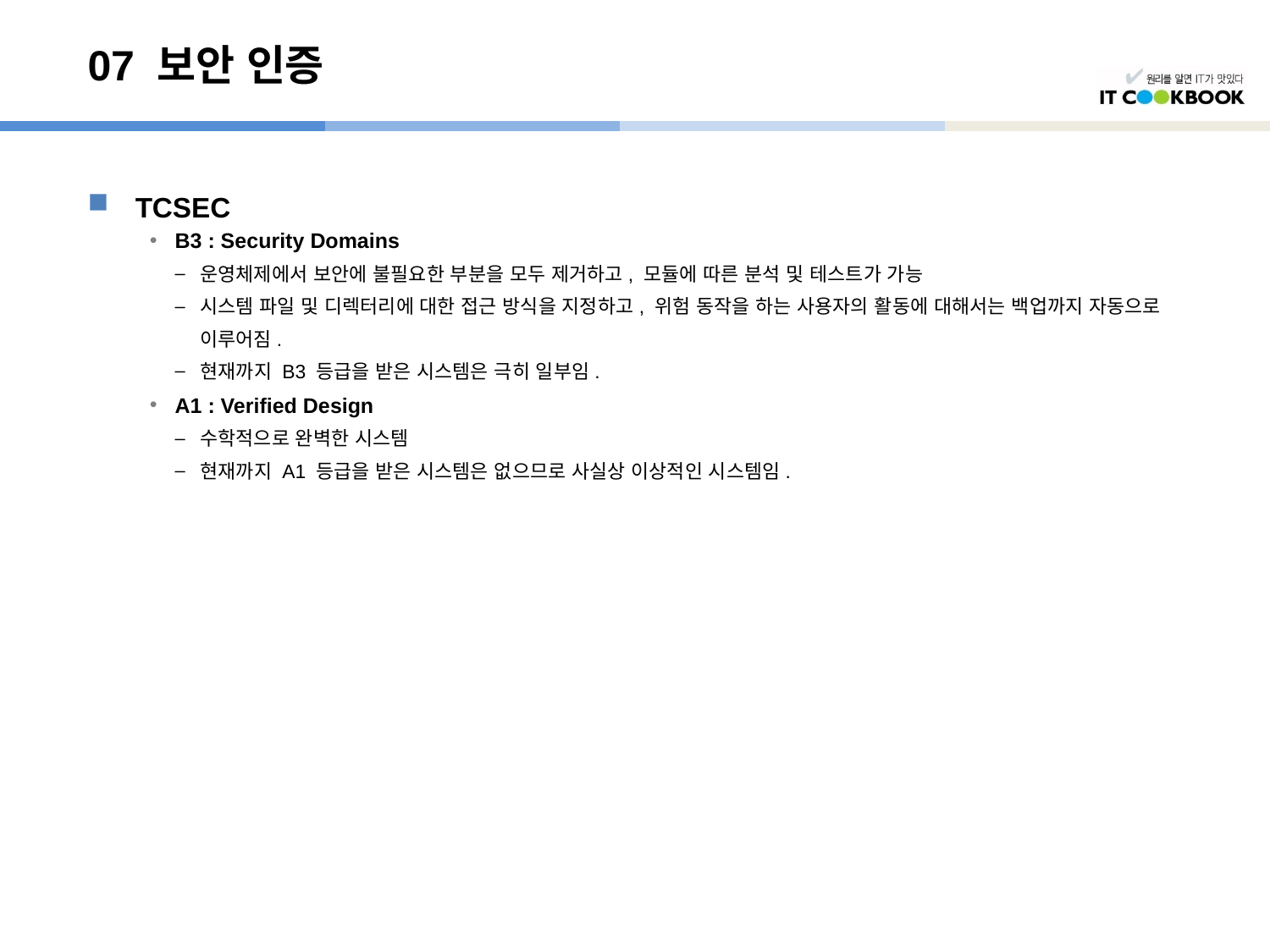

# 07 보안 인증
TCSEC
B3 : Security Domains
운영체제에서 보안에 불필요한 부분을 모두 제거하고, 모듈에 따른 분석 및 테스트가 가능
시스템 파일 및 디렉터리에 대한 접근 방식을 지정하고, 위험 동작을 하는 사용자의 활동에 대해서는 백업까지 자동으로
	이루어짐.
현재까지 B3 등급을 받은 시스템은 극히 일부임.
A1 : Verified Design
수학적으로 완벽한 시스템
현재까지 A1 등급을 받은 시스템은 없으므로 사실상 이상적인 시스템임.